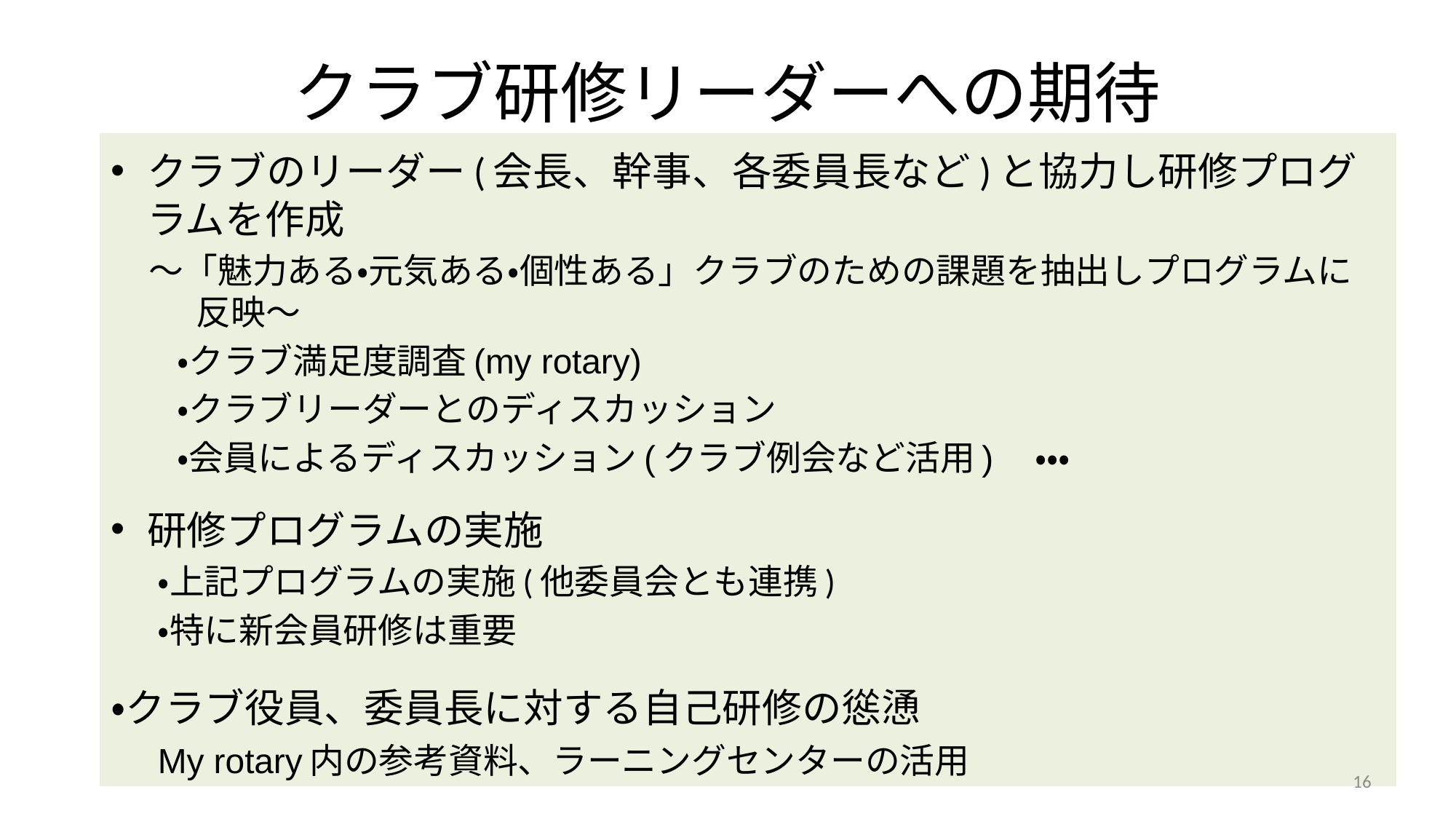

# クラブ研修リーダーへの期待
クラブのリーダー(会長、幹事、各委員長など)と協力し研修プログラムを作成
～「魅力ある・元気ある・個性ある」クラブのための課題を抽出しプログラムに反映～
・クラブ満足度調査(my rotary)
・クラブリーダーとのディスカッション
・会員によるディスカッション(クラブ例会など活用)　・・・

研修プログラムの実施
・上記プログラムの実施(他委員会とも連携)
・特に新会員研修は重要

・クラブ役員、委員長に対する自己研修の慫慂
My rotary内の参考資料、ラーニングセンターの活用
16